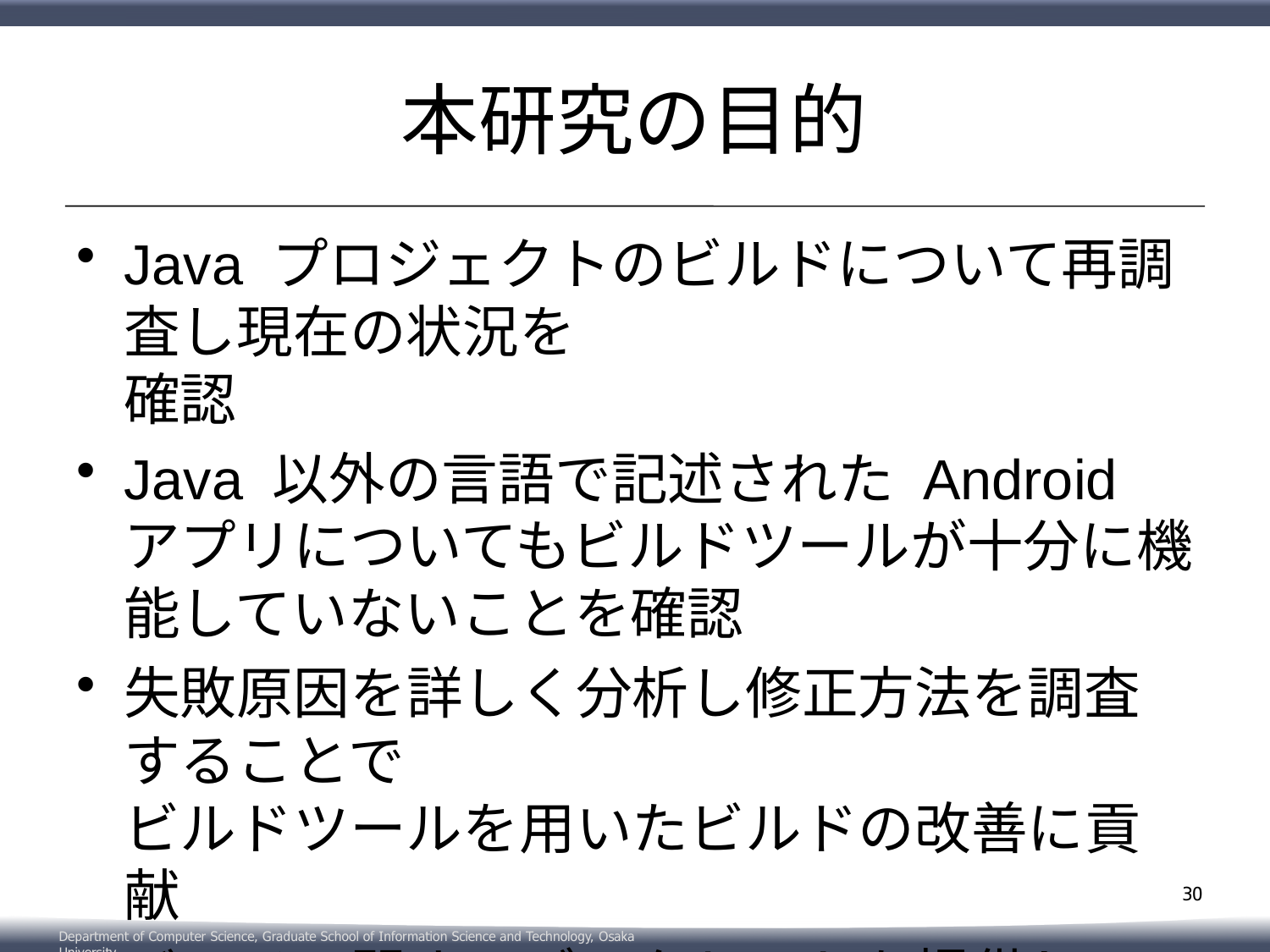

# 本研究の目的
Java プロジェクトのビルドについて再調査し現在の状況を
確認
Java 以外の言語で記述された Android アプリについてもビルドツールが十分に機能していないことを確認
失敗原因を詳しく分析し修正方法を調査することで
ビルドツールを用いたビルドの改善に貢献
ビルドに関するデータセットを提供し
自動ビルド修正のような他の研究に貢献

30